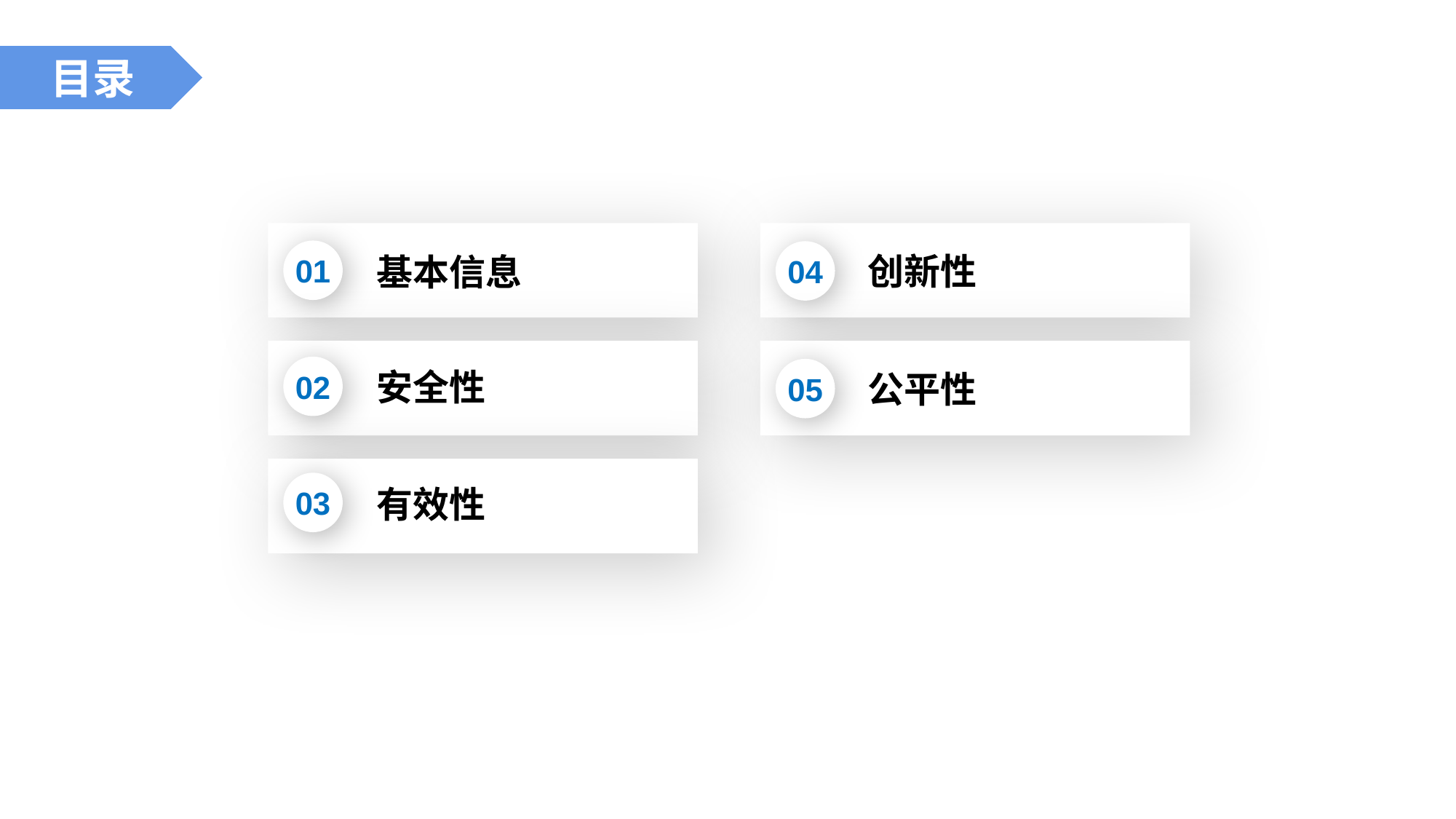

目录

01
基本信息
04
创新性

02
安全性
05
公平性

03
有效性